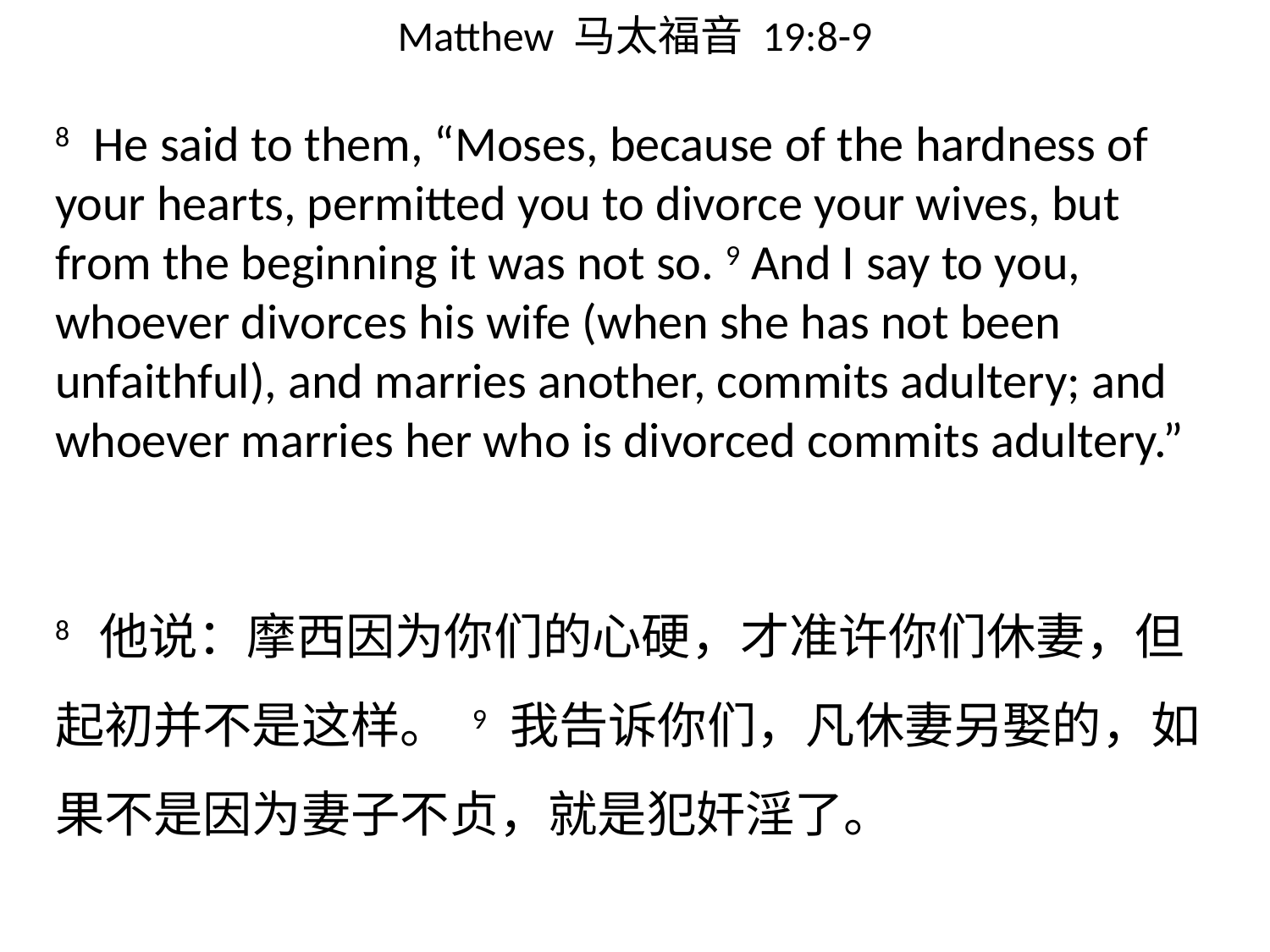

# Matthew 马太福音 19:8-9
8   He said to them, “Moses, because of the hardness of your hearts, permitted you to divorce your wives, but from the beginning it was not so. 9 And I say to you, whoever divorces his wife (when she has not been unfaithful), and marries another, commits adultery; and whoever marries her who is divorced commits adultery.”

8  他说：摩西因为你们的心硬，才准许你们休妻，但起初并不是这样。 9 我告诉你们，凡休妻另娶的，如果不是因为妻子不贞，就是犯奸淫了。